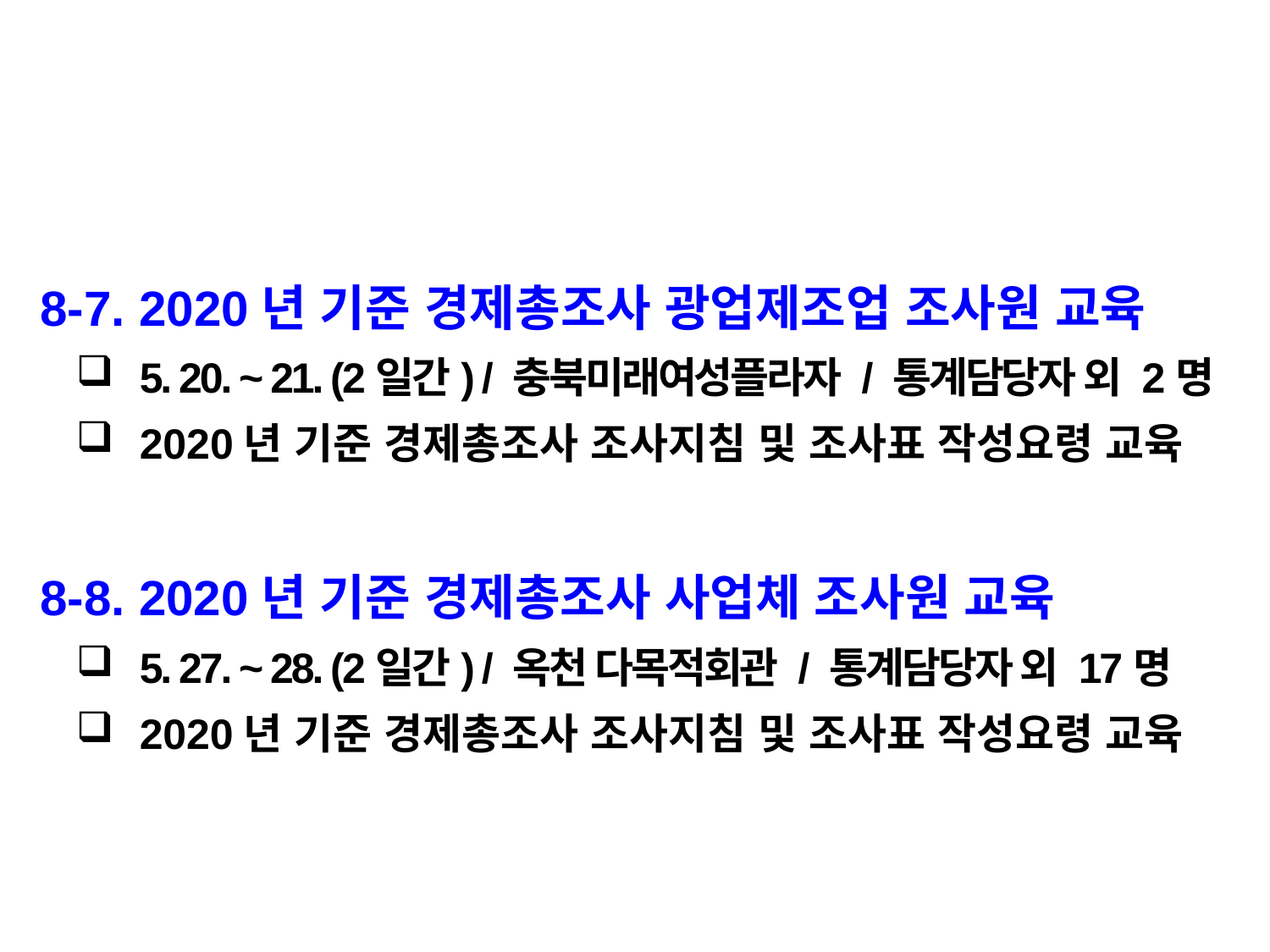

8-7. 2020년 기준 경제총조사 광업제조업 조사원 교육
5. 20. ~ 21. (2일간) / 충북미래여성플라자 / 통계담당자 외 2명
2020년 기준 경제총조사 조사지침 및 조사표 작성요령 교육

  8-8. 2020년 기준 경제총조사 사업체 조사원 교육
5. 27. ~ 28. (2일간) / 옥천 다목적회관 / 통계담당자 외 17명
2020년 기준 경제총조사 조사지침 및 조사표 작성요령 교육